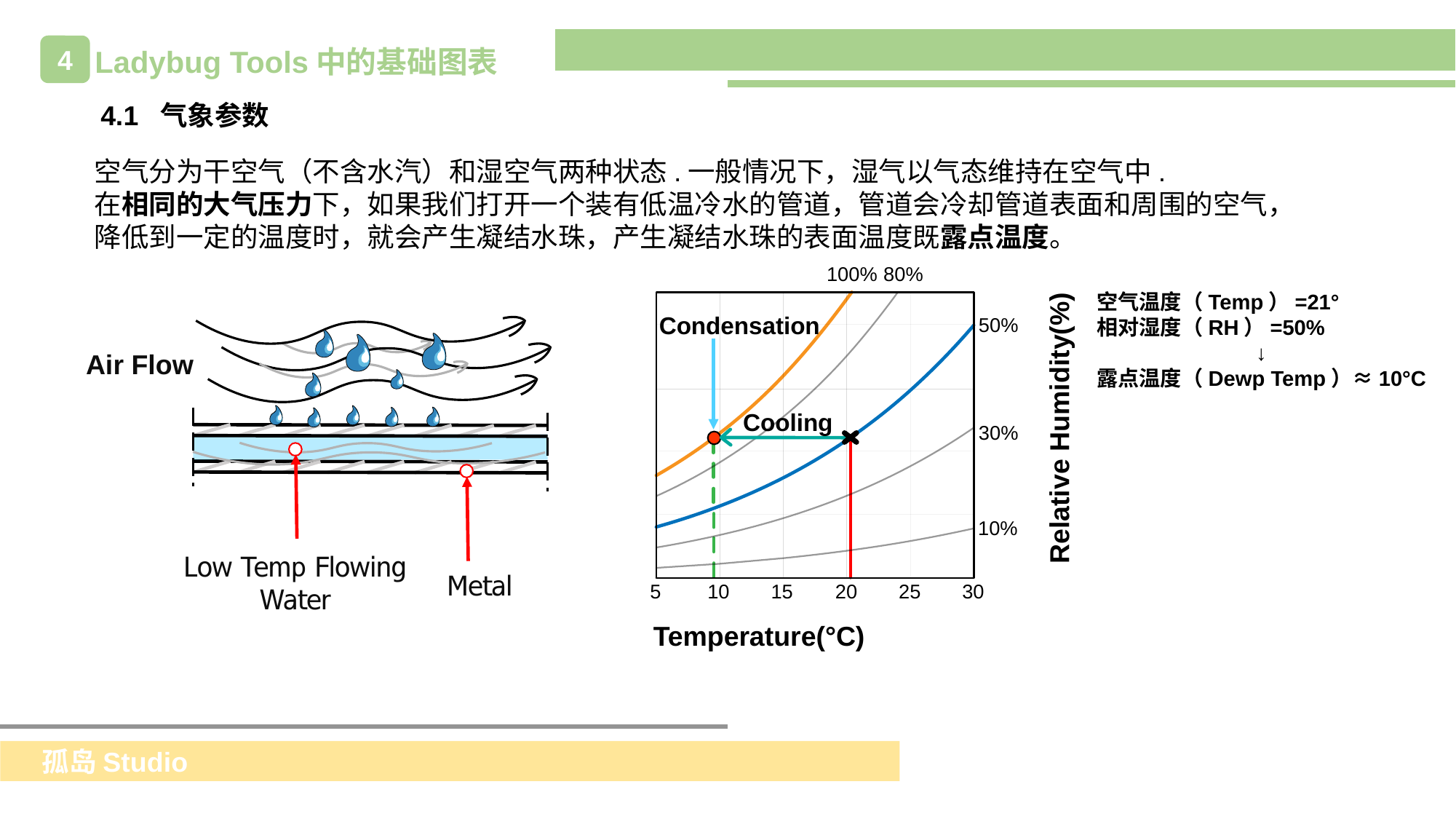

4
Ladybug Tools中的基础图表
4.1  气象参数
空气分为干空气（不含水汽）和湿空气两种状态.一般情况下，湿气以气态维持在空气中.
在相同的大气压力下，如果我们打开一个装有低温冷水的管道，管道会冷却管道表面和周围的空气，降低到一定的温度时，就会产生凝结水珠，产生凝结水珠的表面温度既露点温度。
100%
80%

50%

30%

10%

5
10
15
20
25
30
Condensation
Cooling
Relative Humidity(%)

Temperature(°C)
空气温度（Temp）=21°
相对湿度（RH）=50%
↓
露点温度（Dewp Temp）≈10°C

Air Flow

Low Temp Flowing Water
Metal
孤岛Studio